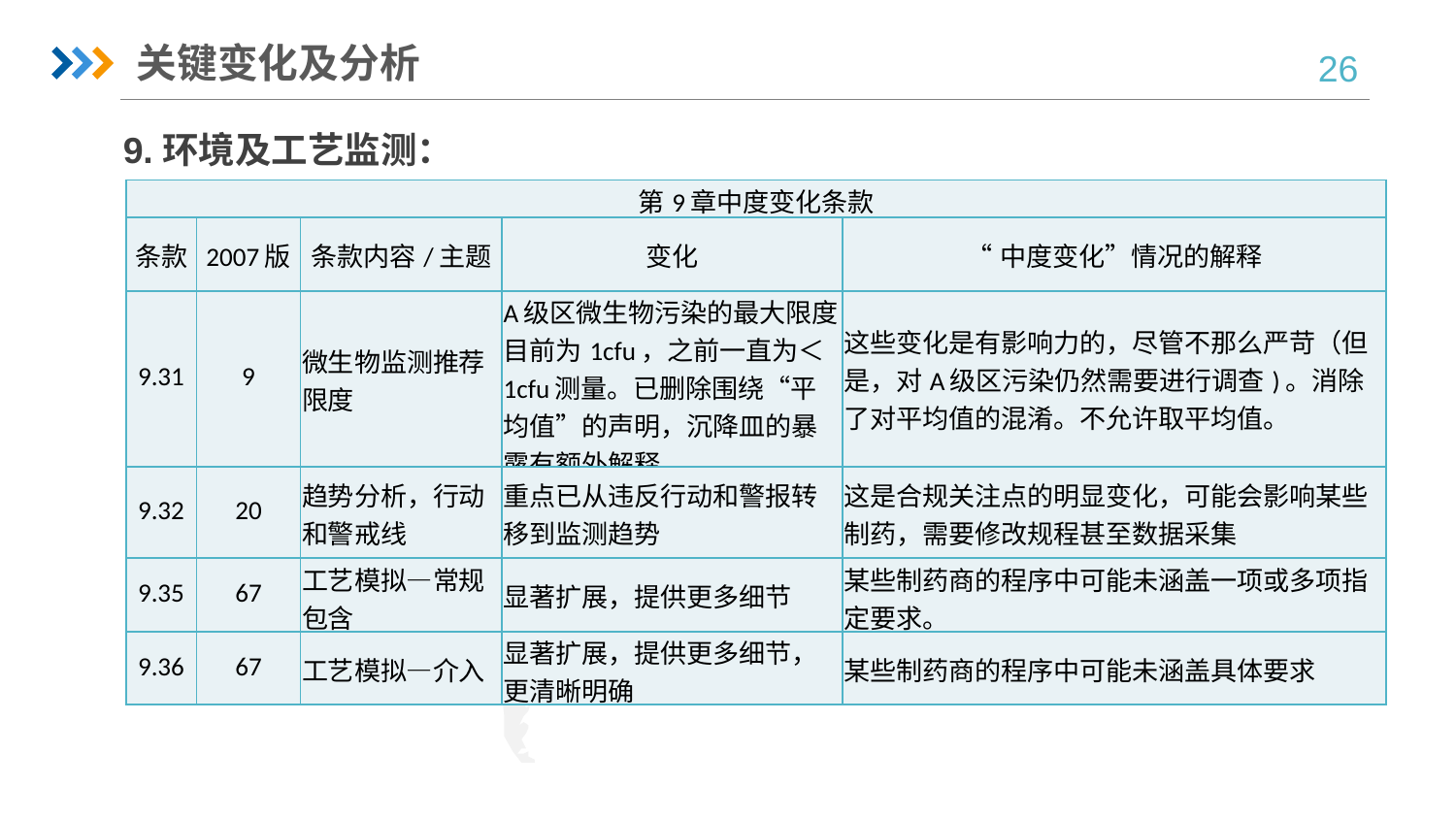

关键变化及分析
9.环境及工艺监测：

| 第9章中度变化条款 |  |  |  |  |
| --- | --- | --- | --- | --- |
| 条款 | 2007版 | 条款内容/主题 | 变化 | “中度变化”情况的解释 |
| 9.31 | 9 | 微生物监测推荐限度 | A级区微生物污染的最大限度目前为1cfu，之前一直为＜1cfu测量。已删除围绕“平均值”的声明，沉降皿的暴露有额外解释。 | 这些变化是有影响力的，尽管不那么严苛（但是，对A级区污染仍然需要进行调查)。消除了对平均值的混淆。不允许取平均值。 |
| 9.32 | 20 | 趋势分析，行动和警戒线 | 重点已从违反行动和警报转移到监测趋势 | 这是合规关注点的明显变化，可能会影响某些制药，需要修改规程甚至数据采集 |
| 9.35 | 67 | 工艺模拟—常规包含 | 显著扩展，提供更多细节 | 某些制药商的程序中可能未涵盖一项或多项指定要求。 |
| 9.36 | 67 | 工艺模拟—介入 | 显著扩展，提供更多细节，更清晰明确 | 某些制药商的程序中可能未涵盖具体要求 |